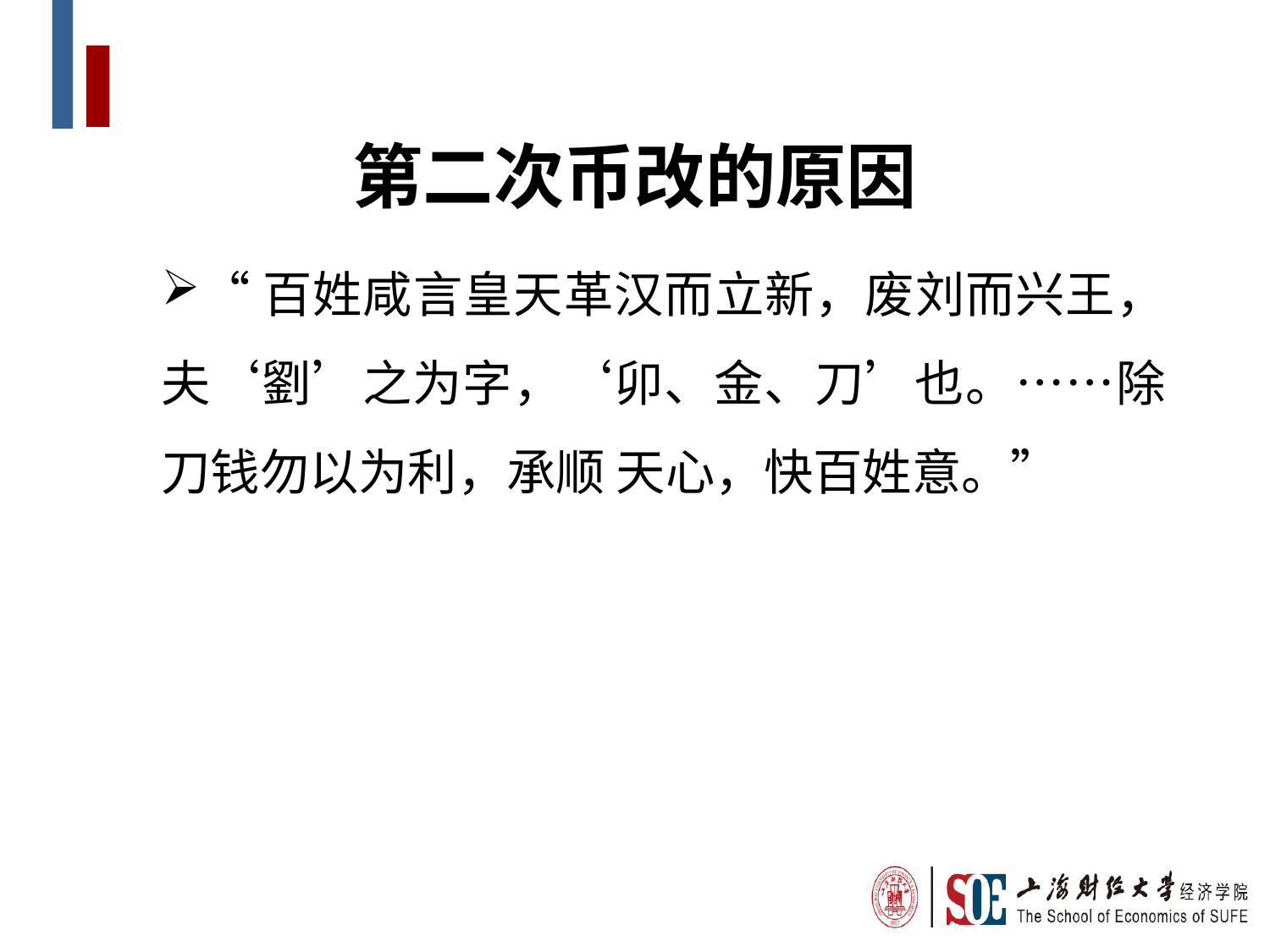

第二次币改的原因
“百姓咸言皇天革汉而立新，废刘而兴王，夫‘劉’之为字，‘卯、金、刀’也。……除刀钱勿以为利，承顺 天心，快百姓意。”